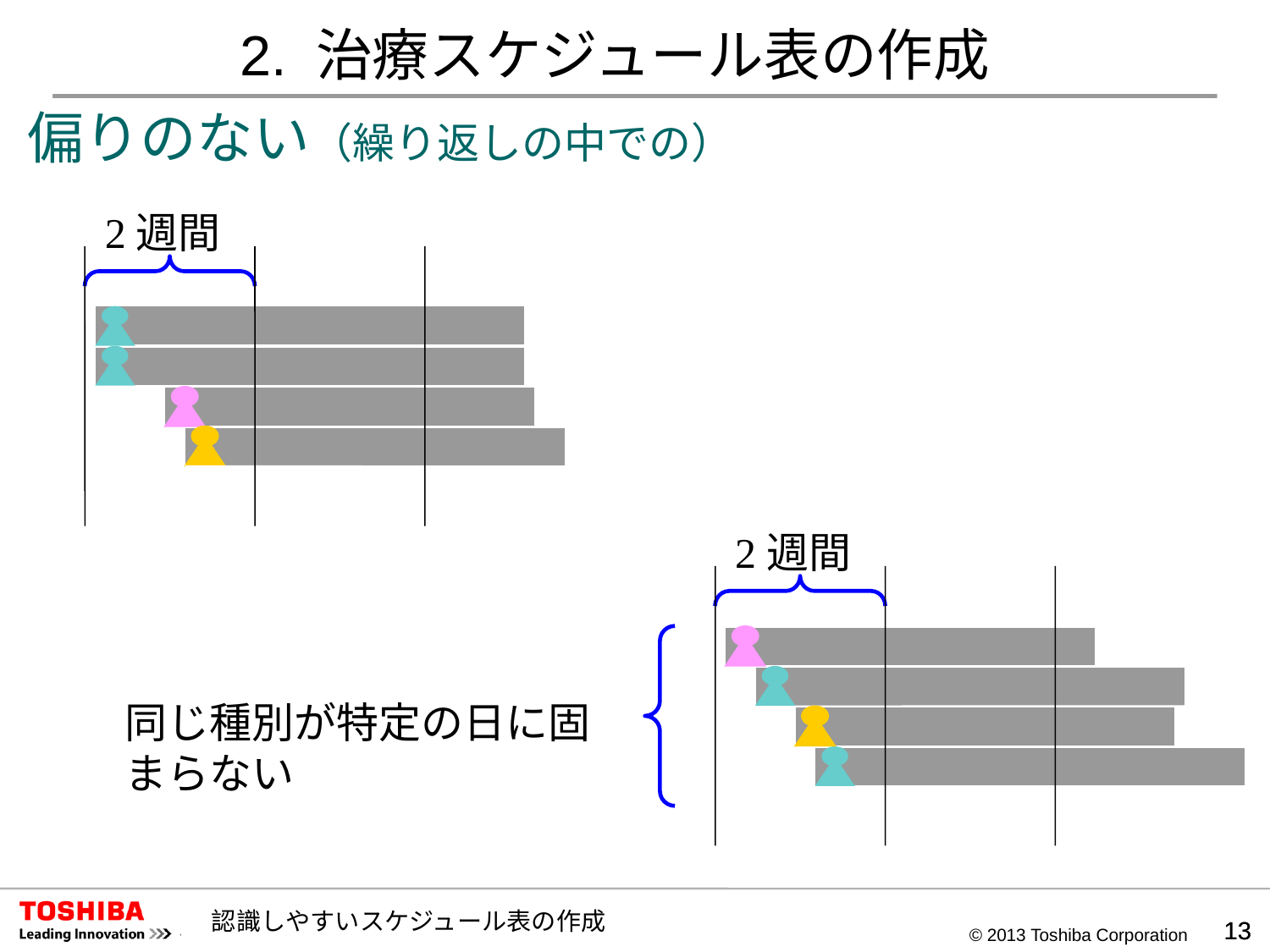

2. 治療スケジュール表の作成
偏りのない（繰り返しの中での）

2週間

2週間

同じ種別が特定の日に固まらない

認識しやすいスケジュール表の作成